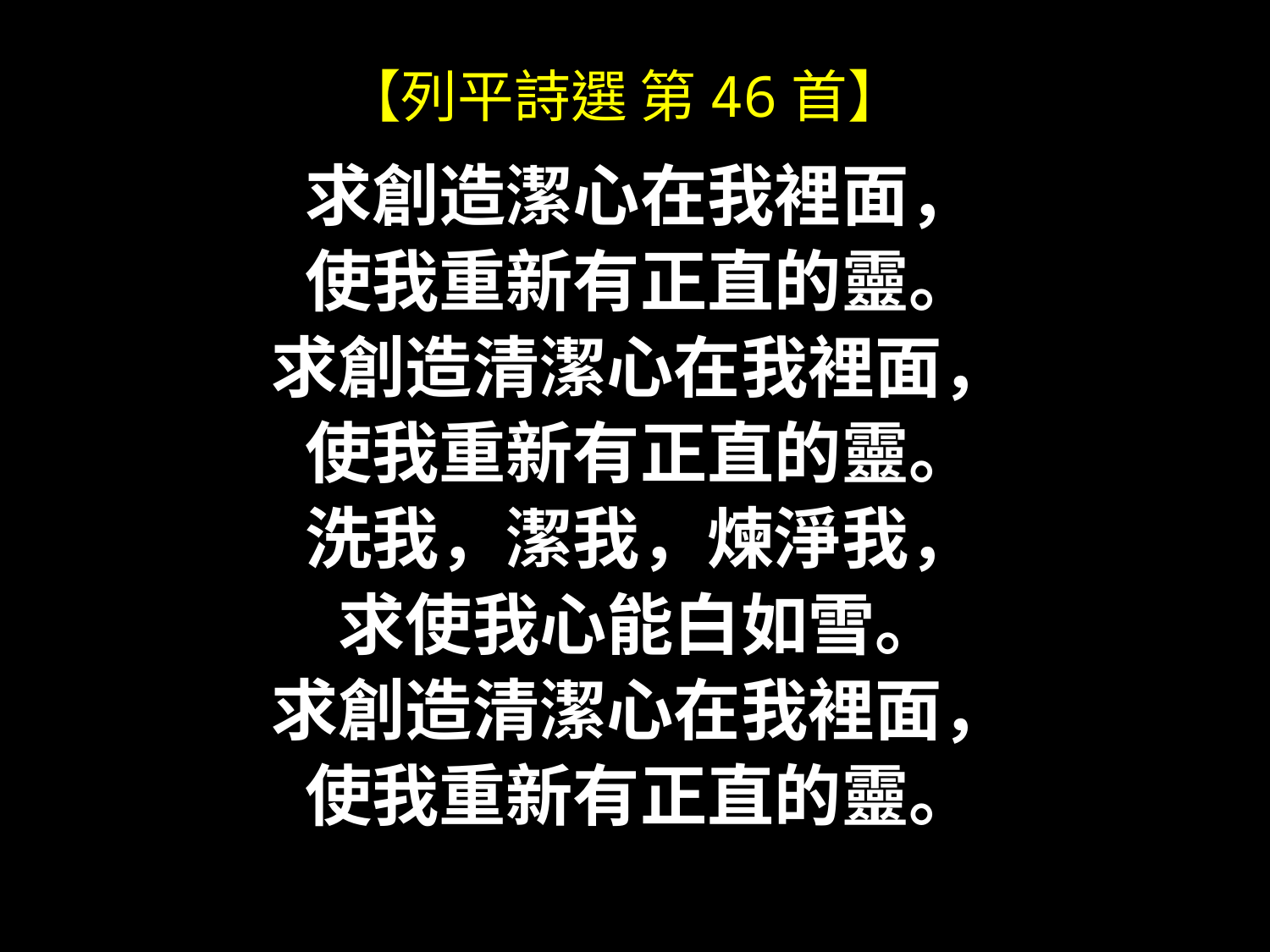

# 【列平詩選 第46首】
求創造潔心在我裡面，
使我重新有正直的靈。
求創造清潔心在我裡面，
使我重新有正直的靈。
洗我，潔我，煉淨我，
求使我心能白如雪。
求創造清潔心在我裡面，
使我重新有正直的靈。